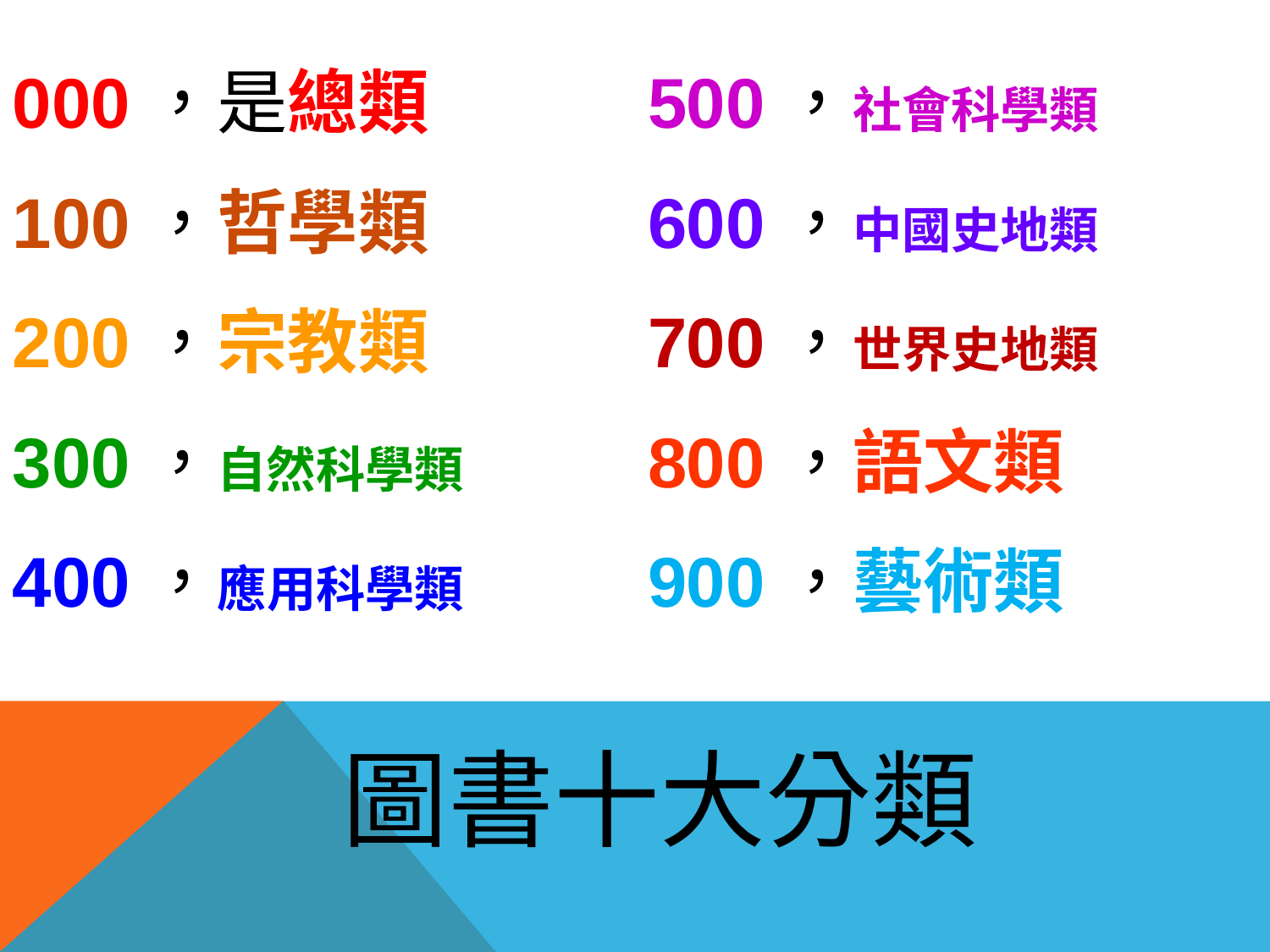

500，社會科學類

600，中國史地類

700，世界史地類

800，語文類

900，藝術類
000，是總類

100，哲學類

200，宗教類

300，自然科學類

400，應用科學類
# 圖書十大分類